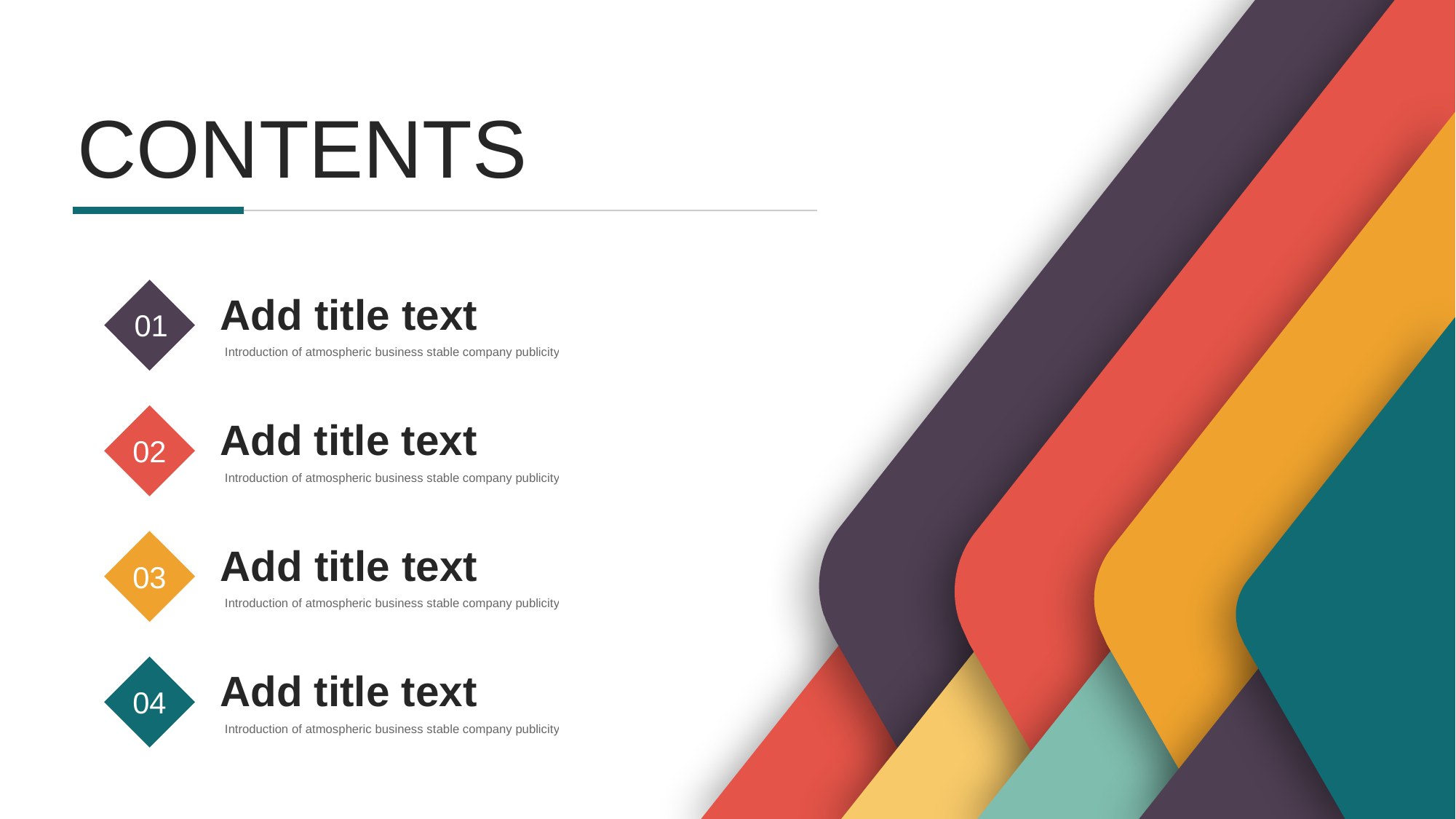

PPT下载 http://www.1ppt.com/xiazai/
CONTENTS

01
Add title text
Introduction of atmospheric business stable company publicity

02
Add title text
Introduction of atmospheric business stable company publicity

03
Add title text
Introduction of atmospheric business stable company publicity

04
Add title text
Introduction of atmospheric business stable company publicity